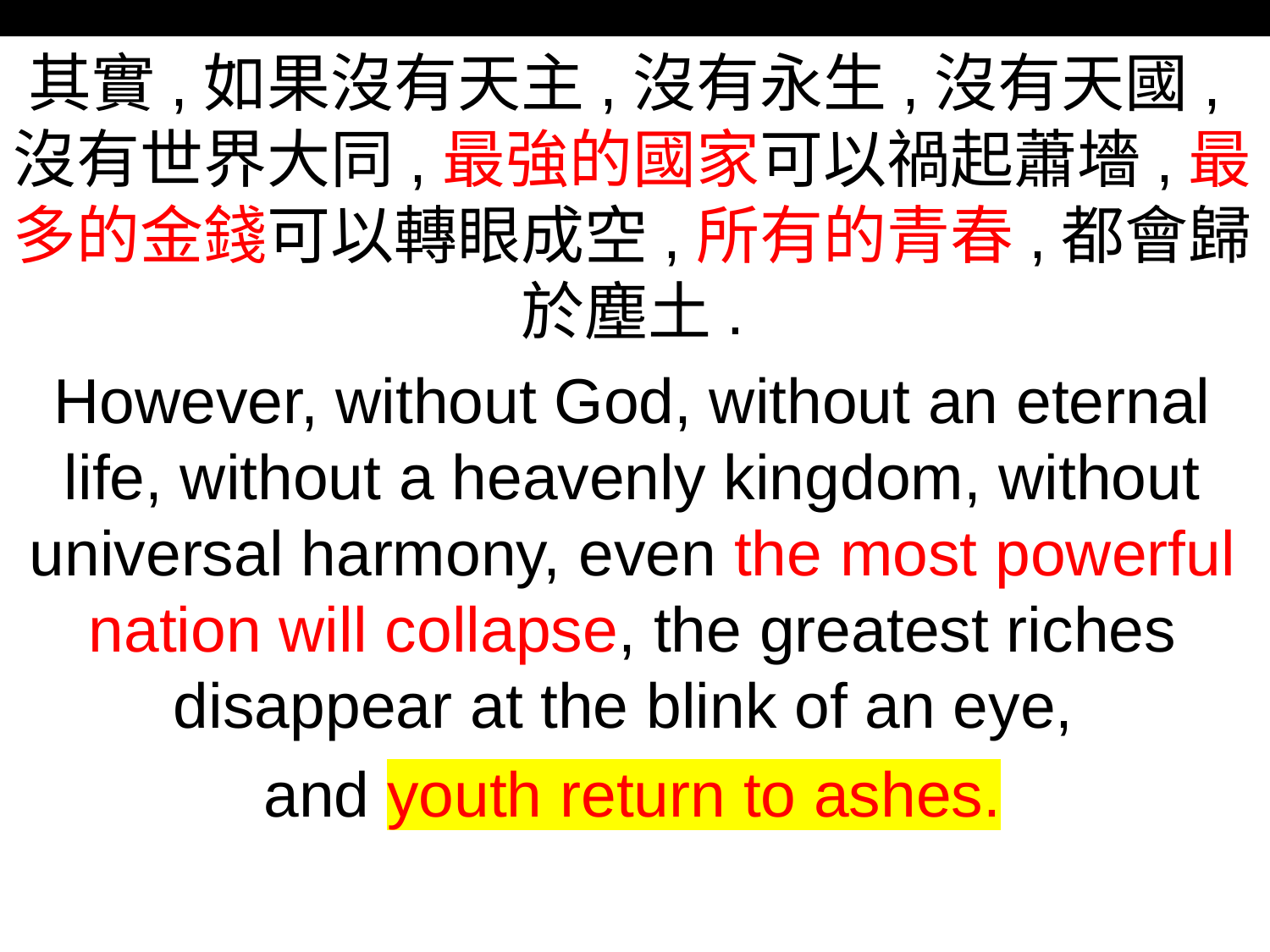

其實,如果沒有天主,沒有永生,沒有天國,沒有世界大同,最強的國家可以禍起蕭墻,最多的金錢可以轉眼成空,所有的青春,都會歸於塵土.
However, without God, without an eternal life, without a heavenly kingdom, without universal harmony, even the most powerful nation will collapse, the greatest riches disappear at the blink of an eye,
and youth return to ashes.